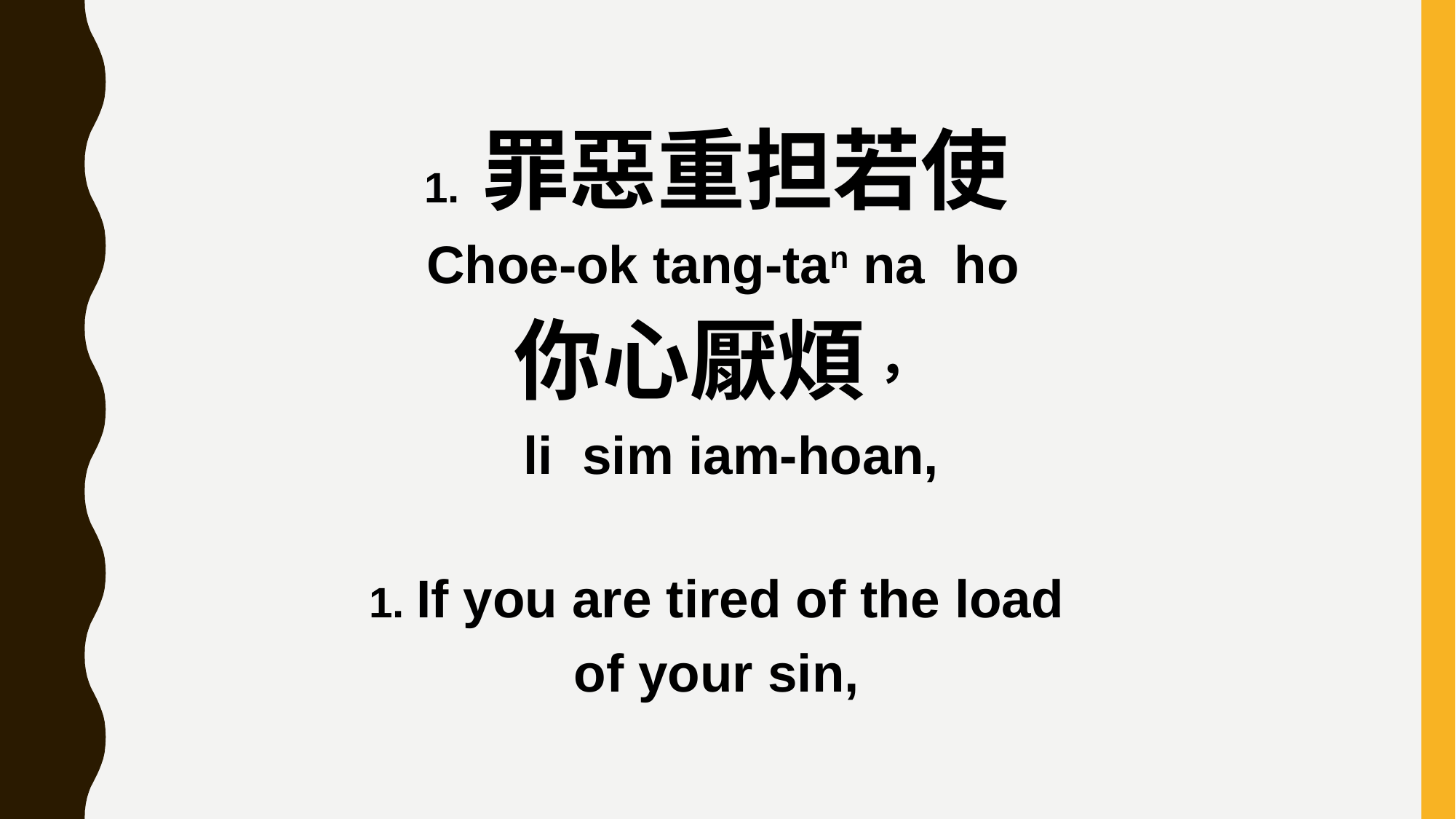

1. 罪惡重担若使
 Choe-ok tang-tan na  ho
你心厭煩，
  li  sim iam-hoan,

1. If you are tired of the load
of your sin,